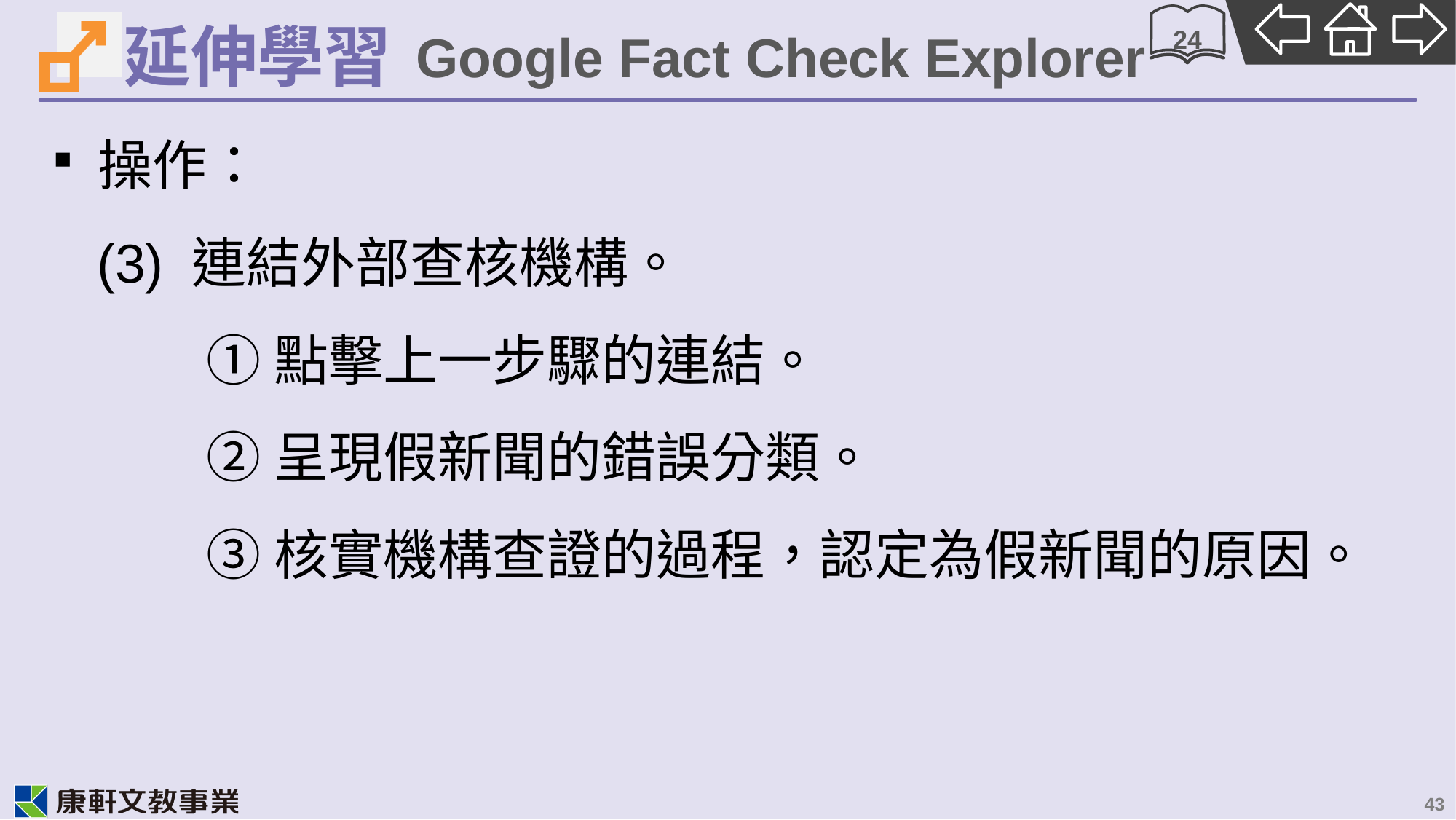

# Google Fact Check Explorer
24
操作：
(3) 連結外部查核機構。
	①點擊上一步驟的連結。
	②呈現假新聞的錯誤分類。
	③核實機構查證的過程，認定為假新聞的原因。
43